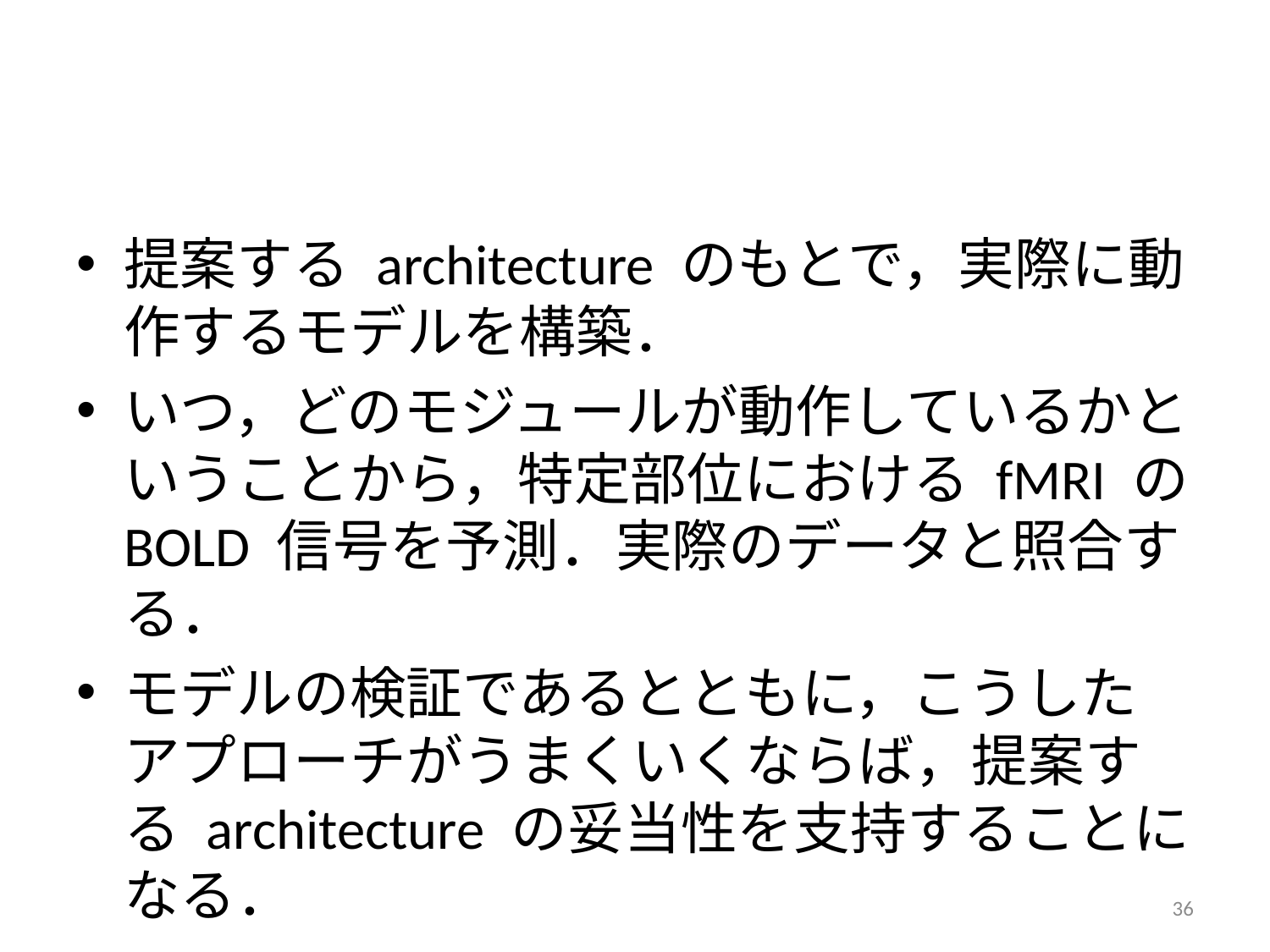

#
提案する architecture のもとで，実際に動作するモデルを構築．
いつ，どのモジュールが動作しているかということから，特定部位における fMRI の BOLD 信号を予測．実際のデータと照合する．
モデルの検証であるとともに，こうしたアプローチがうまくいくならば，提案する architecture の妥当性を支持することになる．
36